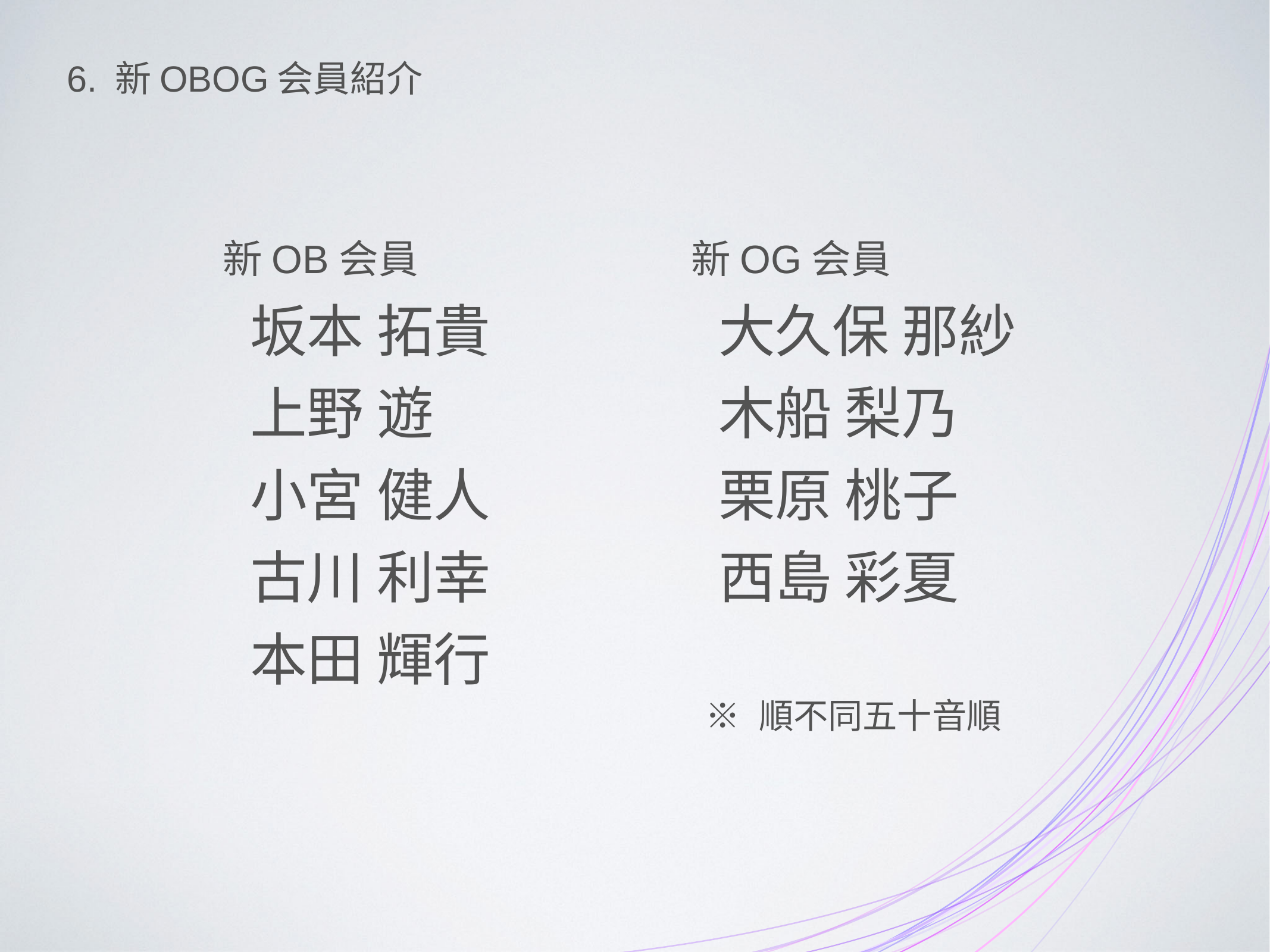

6. 新OBOG会員紹介

新OB会員
  坂本 拓貴
  上野 遊
  小宮 健人
  古川 利幸
  本田 輝行
新OG会員
  大久保 那紗
  木船 梨乃
  栗原 桃子
  西島 彩夏
※ 順不同五十音順
13